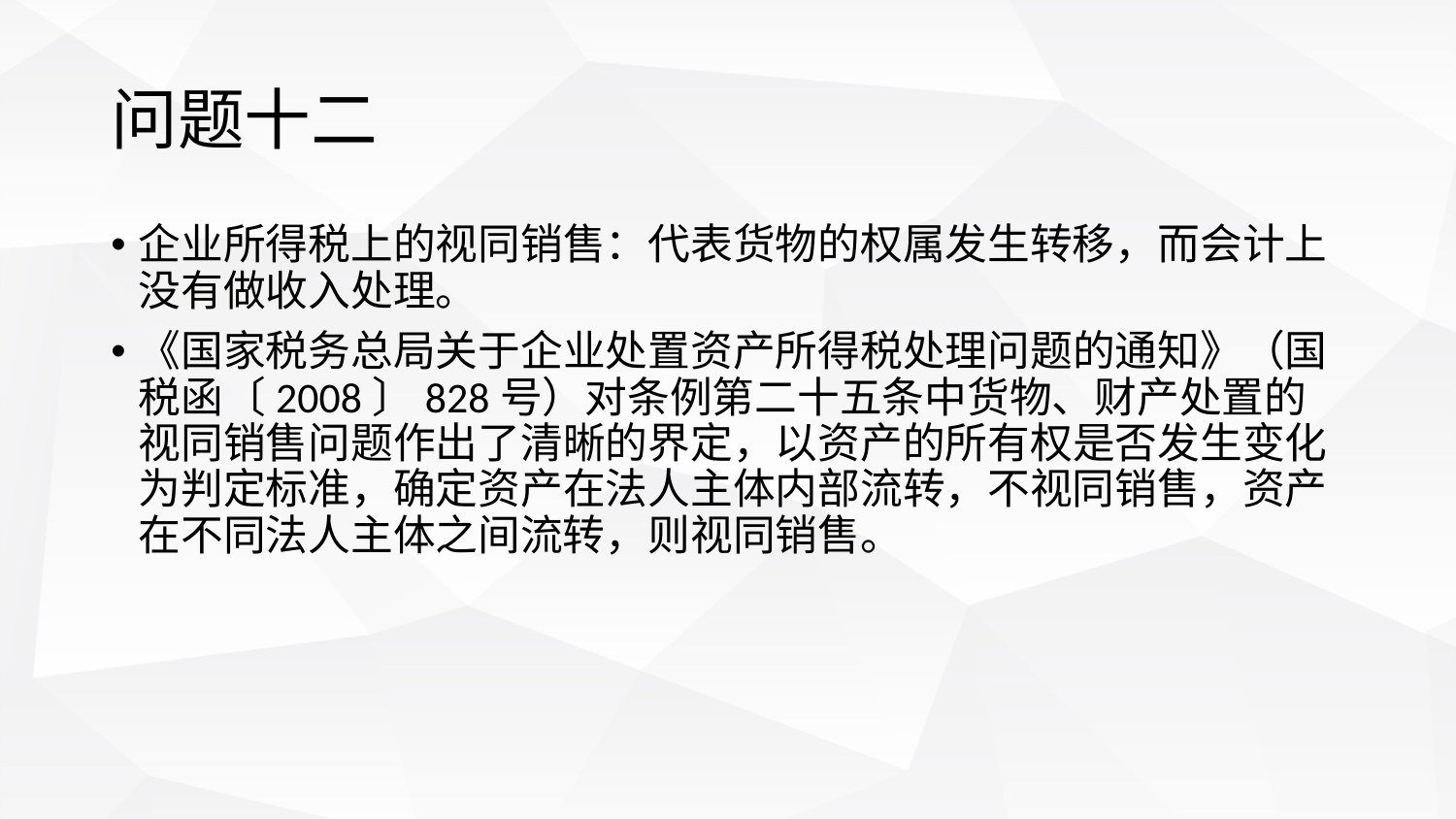

# 问题十二
企业所得税上的视同销售：代表货物的权属发生转移，而会计上没有做收入处理。
《国家税务总局关于企业处置资产所得税处理问题的通知》（国税函〔2008〕828号）对条例第二十五条中货物、财产处置的视同销售问题作出了清晰的界定，以资产的所有权是否发生变化为判定标准，确定资产在法人主体内部流转，不视同销售，资产在不同法人主体之间流转，则视同销售。
90